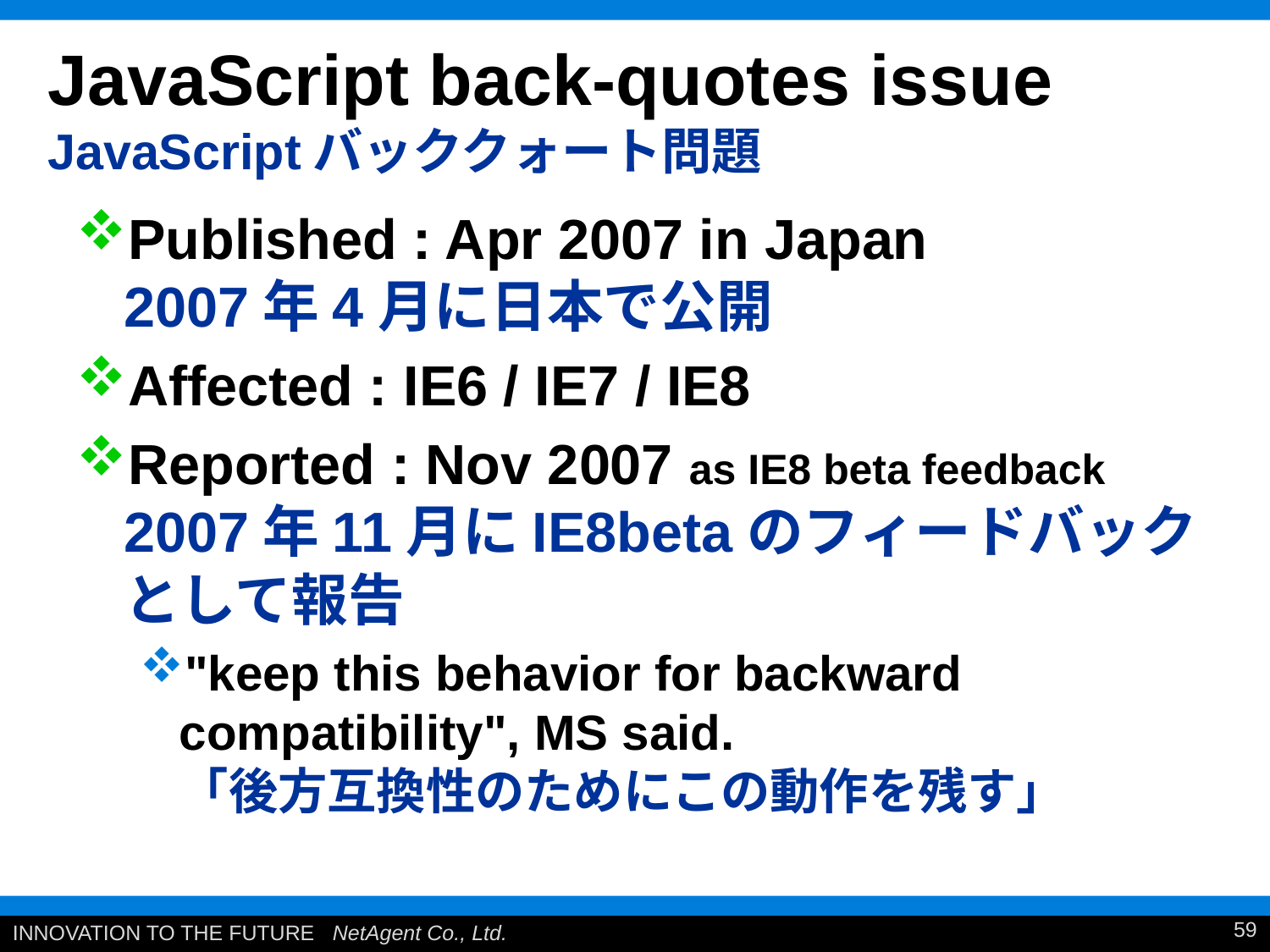

# JavaScript back-quotes issue JavaScriptバッククォート問題
Published : Apr 2007 in Japan
2007年4月に日本で公開
Affected : IE6 / IE7 / IE8
Reported : Nov 2007 as IE8 beta feedback
2007年11月にIE8betaのフィードバックとして報告
"keep this behavior for backward compatibility", MS said.
「後方互換性のためにこの動作を残す」
59